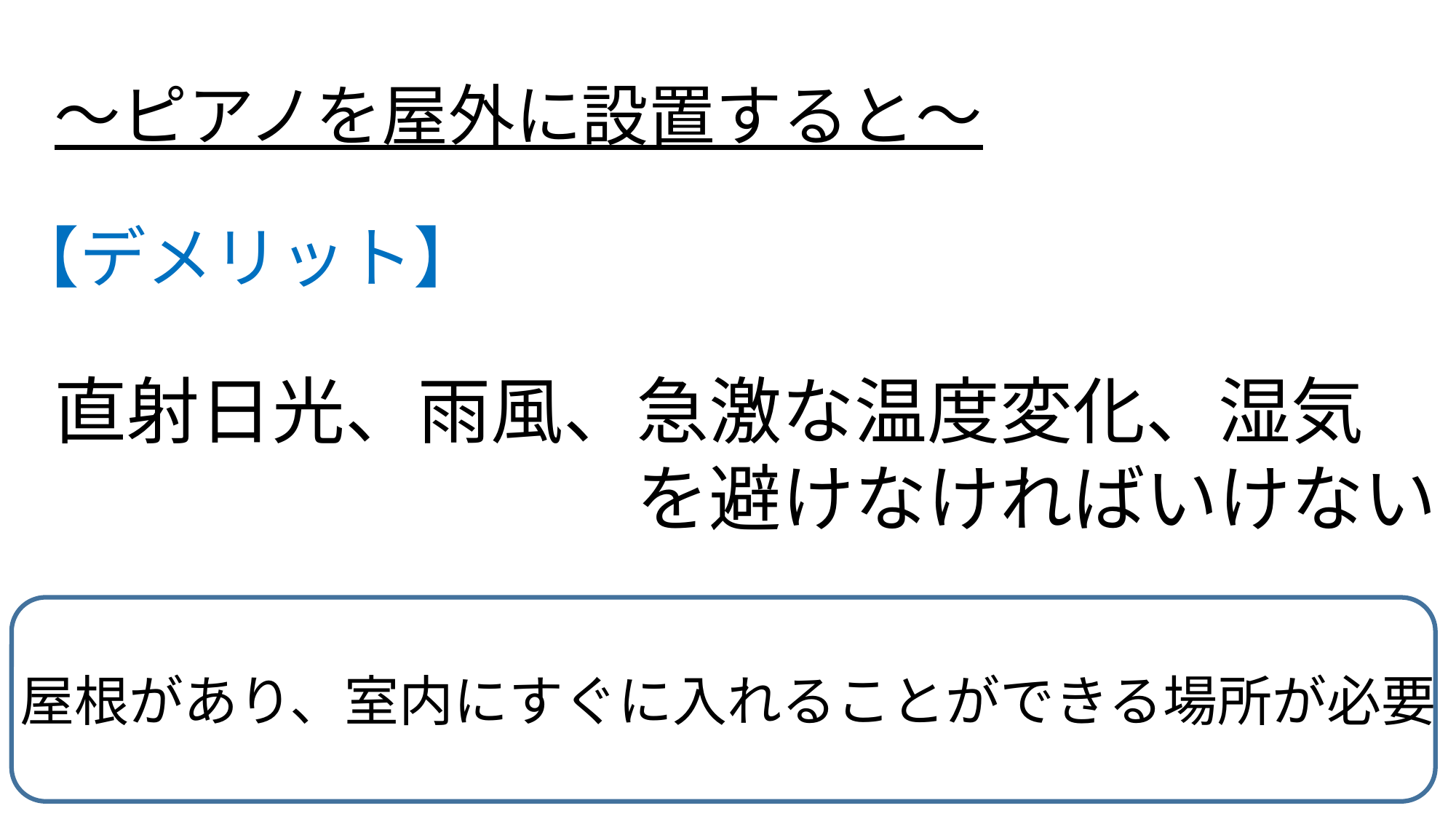

～ピアノを屋外に設置すると～
【デメリット】
直射日光、雨風、急激な温度変化、湿気
　　　　　　　　を避けなければいけない

屋根があり、室内にすぐに入れることができる場所が必要